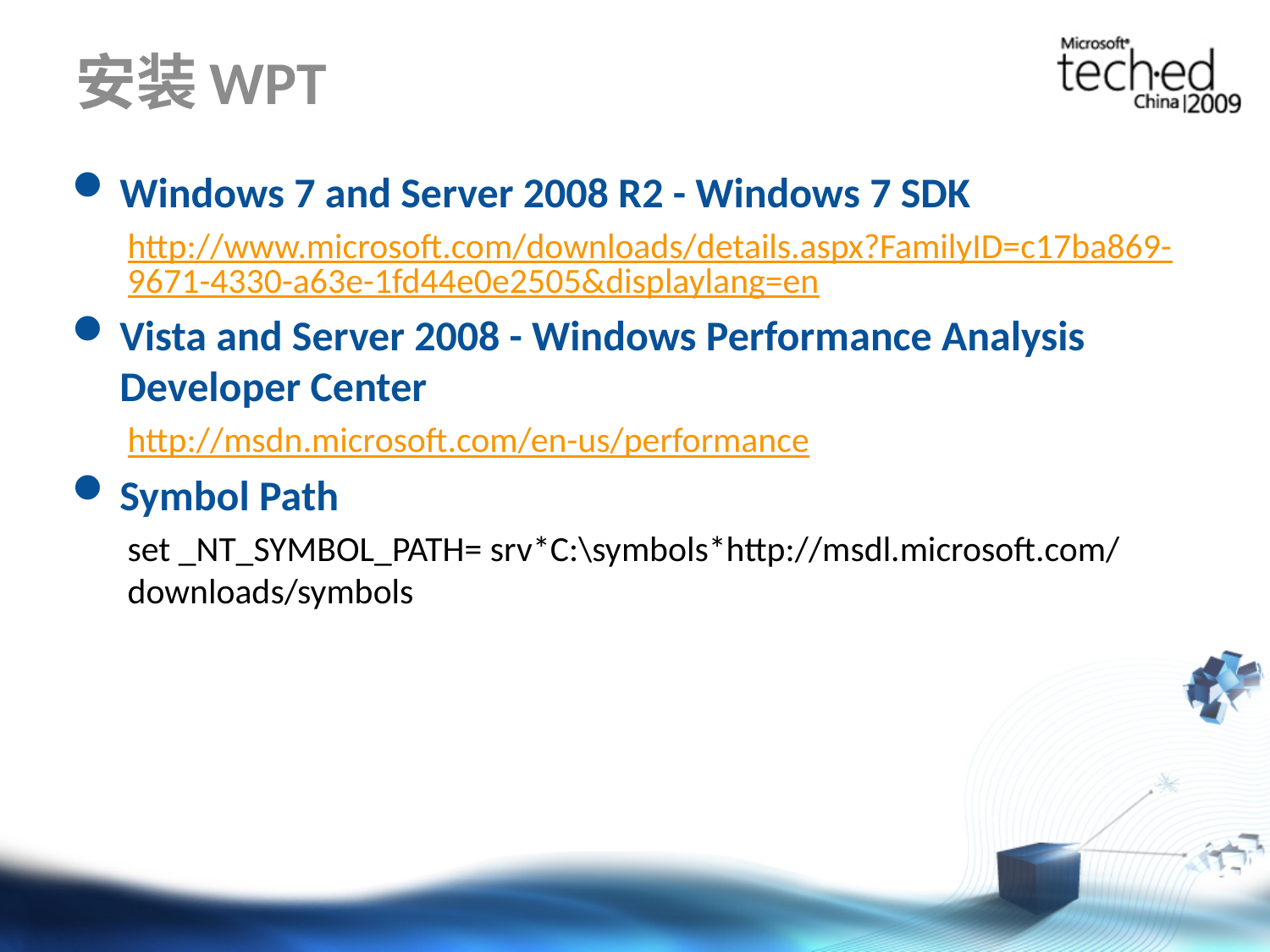

# 安装WPT
Windows 7 and Server 2008 R2 - Windows 7 SDK
http://www.microsoft.com/downloads/details.aspx?FamilyID=c17ba869-9671-4330-a63e-1fd44e0e2505&displaylang=en
Vista and Server 2008 - Windows Performance Analysis Developer Center
http://msdn.microsoft.com/en-us/performance
Symbol Path
set _NT_SYMBOL_PATH= srv*C:\symbols*http://msdl.microsoft.com/downloads/symbols